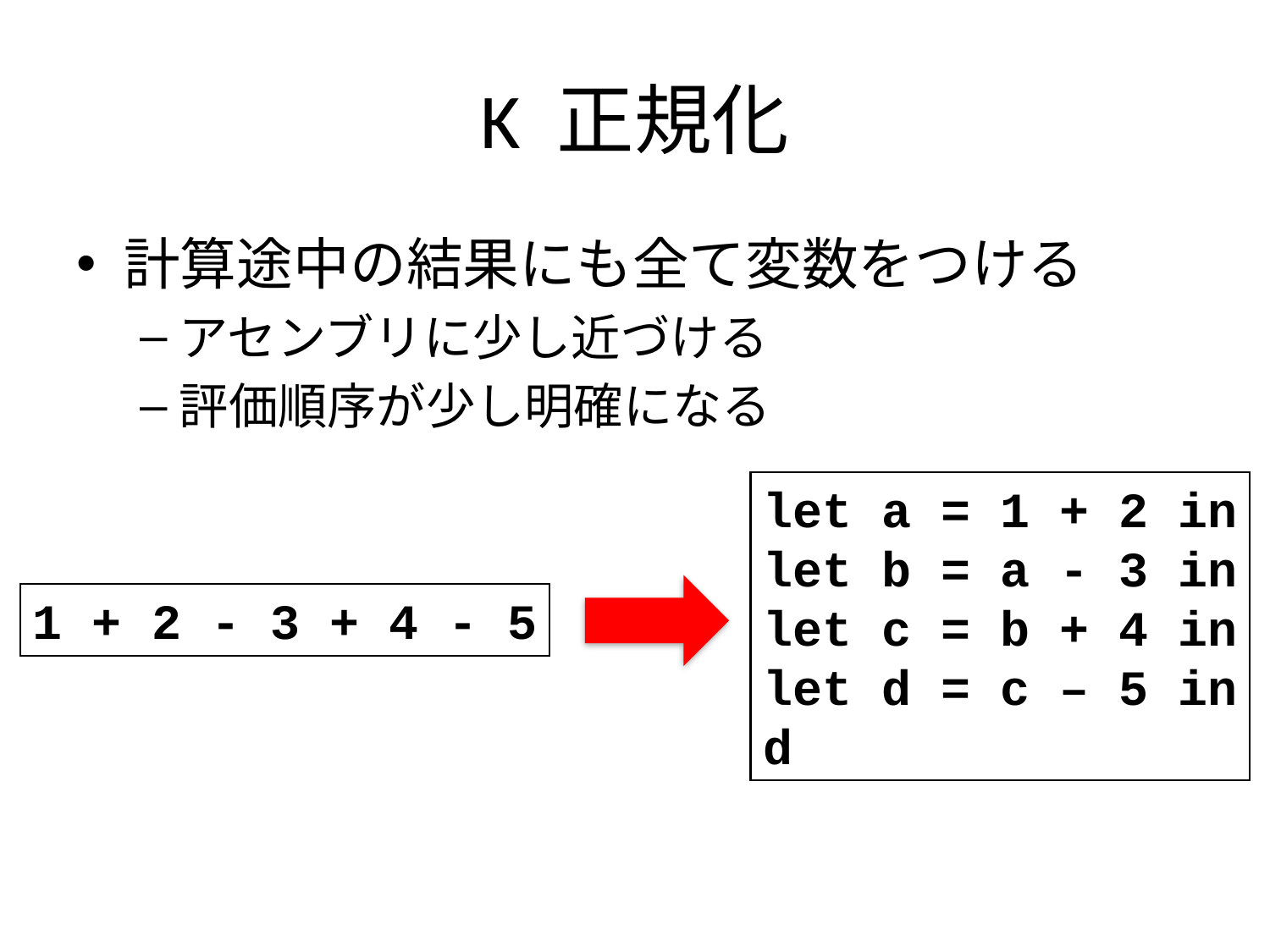

# K 正規化
計算途中の結果にも全て変数をつける
アセンブリに少し近づける
評価順序が少し明確になる

let a = 1 + 2 in
let b = a - 3 in
let c = b + 4 in
let d = c – 5 in
d

1 + 2 - 3 + 4 - 5